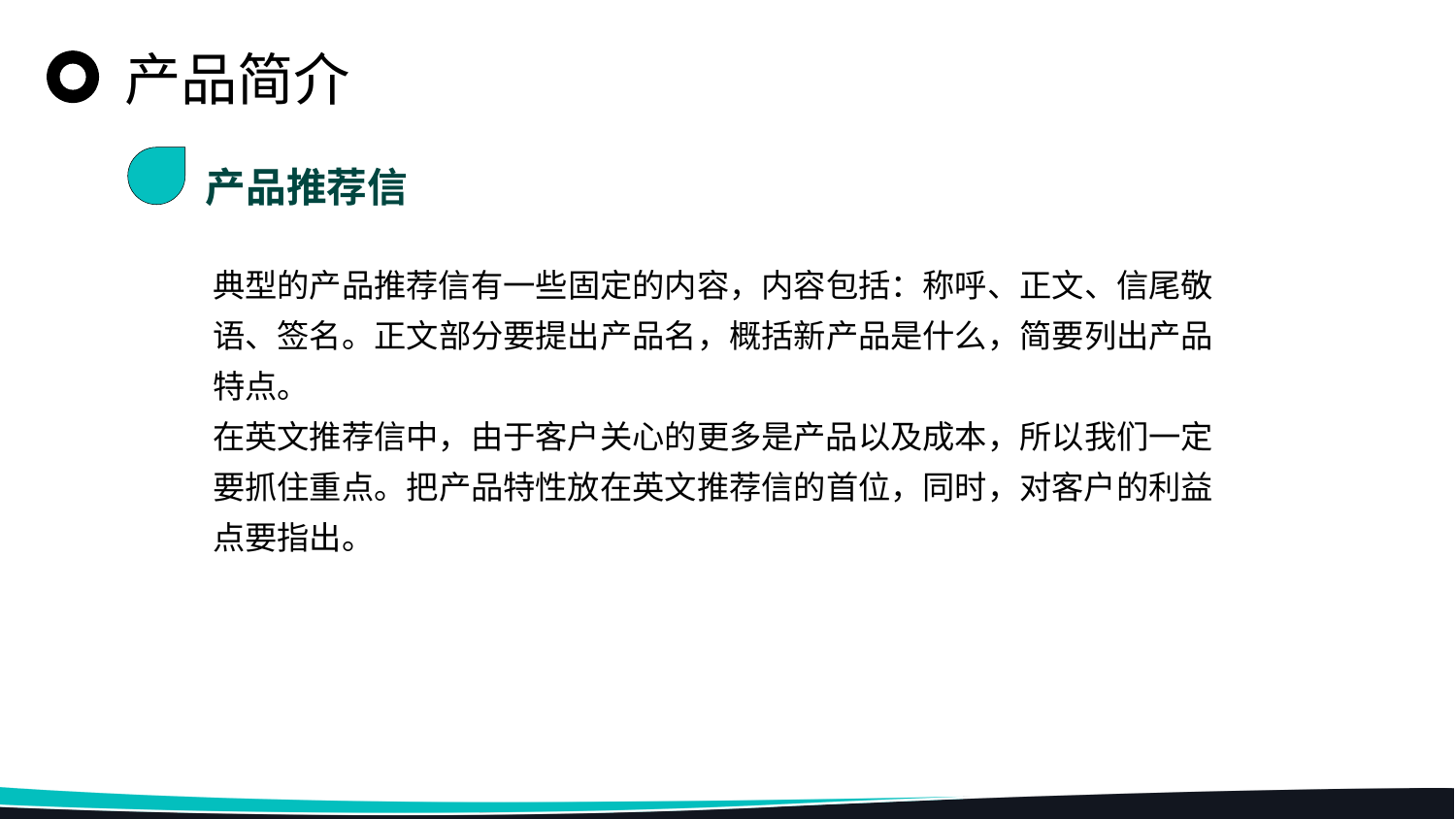

产品简介
产品推荐信

典型的产品推荐信有一些固定的内容，内容包括：称呼、正文、信尾敬语、签名。正文部分要提出产品名，概括新产品是什么，简要列出产品特点。
在英文推荐信中，由于客户关心的更多是产品以及成本，所以我们一定要抓住重点。把产品特性放在英文推荐信的首位，同时，对客户的利益点要指出。